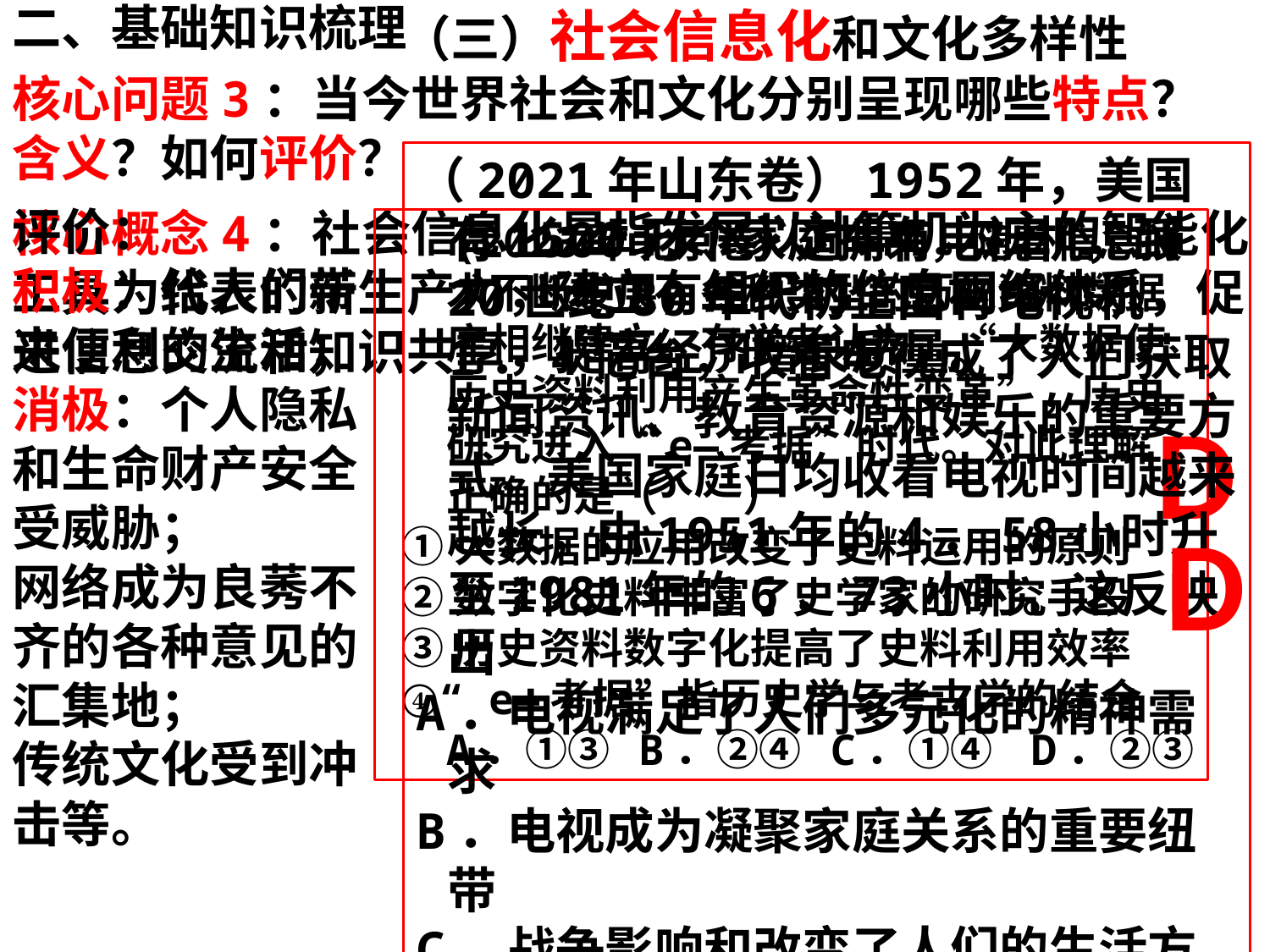

二、基础知识梳理
（三）社会信息化和文化多样性
核心问题3：当今世界社会和文化分别呈现哪些特点？含义？如何评价？
（2021年山东卷）1952年，美国有1500万个家庭拥有电视机，到20世纪80年代初全国有电视机1．4亿台，收看电视成了人们获取新闻资讯、教育资源和娱乐的重要方式。美国家庭日均收看电视时间越来越长，由1951年的4．58小时升至1981年的6．73小时。这反映出
A．电视满足了人们多元化的精神需求
B．电视成为凝聚家庭关系的重要纽带
C．战争影响和改变了人们的生活方式
D．科技发展对生活的影响具有双重性
评价：
积极：给人们带来便利的生活；
消极：个人隐私和生命财产安全受威胁；
网络成为良莠不齐的各种意见的汇集地；
传统文化受到冲击等。
核心概念4：社会信息化是指发展以计算机为主的智能化工具为代表的新生产力，建立有组织的信息网络体系，促进信息交流和知识共享，提高经济增长质量。
  (2023年北京卷）近年来，随着信息技术不断发展，各种类型的历史资料数据库相继建立。有学者认为，“大数据使历史资料利用产生革命性变革”，历史研究进入“e—考据”时代。对此理解正确的是（　　）
①大数据的应用改变了史料运用的原则
②数字化史料丰富了史学家的研究手段
③历史资料数字化提高了史料利用效率
④“e—考据”指历史学与考古学的结合A．①③  B．②④  C．①④   D．②③
D
D